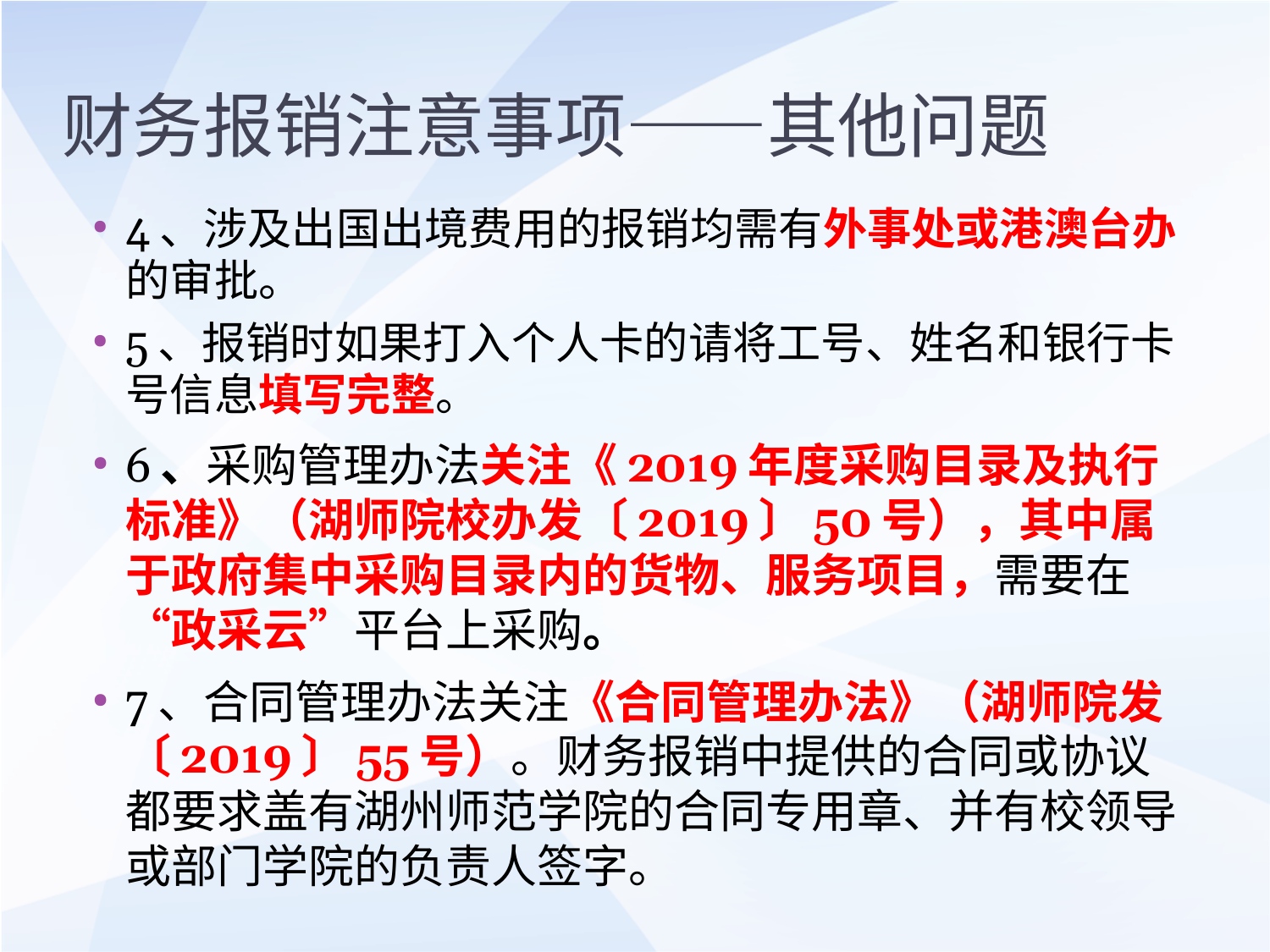

财务报销注意事项——其他问题
4、涉及出国出境费用的报销均需有外事处或港澳台办的审批。
5、报销时如果打入个人卡的请将工号、姓名和银行卡号信息填写完整。
6、采购管理办法关注《2019年度采购目录及执行标准》（湖师院校办发〔2019〕50号），其中属于政府集中采购目录内的货物、服务项目，需要在“政采云”平台上采购。
7、合同管理办法关注《合同管理办法》（湖师院发〔2019〕55号）。财务报销中提供的合同或协议都要求盖有湖州师范学院的合同专用章、并有校领导或部门学院的负责人签字。